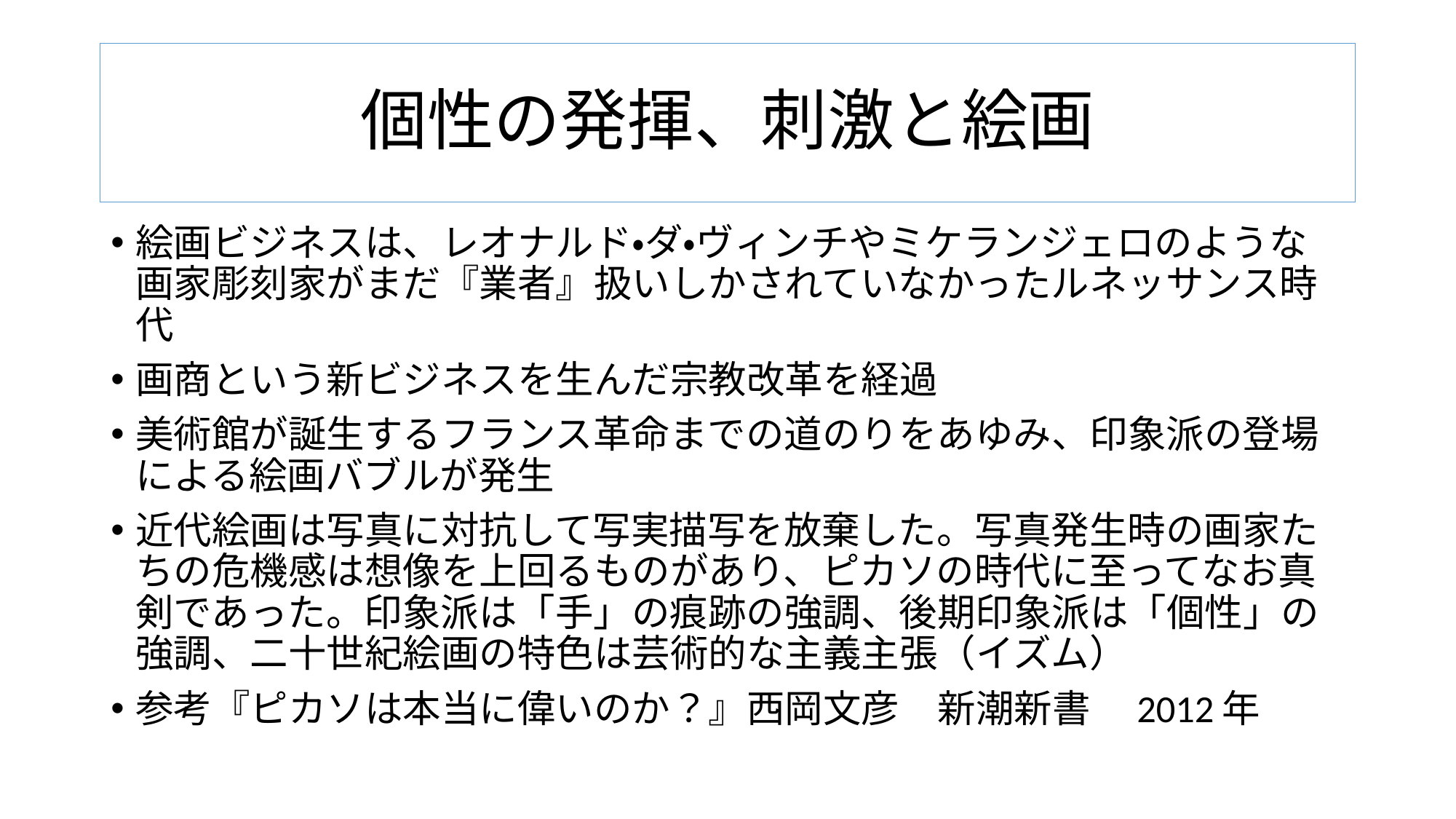

# 個性の発揮、刺激と絵画
絵画ビジネスは、レオナルド・ダ・ヴィンチやミケランジェロのような画家彫刻家がまだ『業者』扱いしかされていなかったルネッサンス時代
画商という新ビジネスを生んだ宗教改革を経過
美術館が誕生するフランス革命までの道のりをあゆみ、印象派の登場による絵画バブルが発生
近代絵画は写真に対抗して写実描写を放棄した。写真発生時の画家たちの危機感は想像を上回るものがあり、ピカソの時代に至ってなお真剣であった。印象派は「手」の痕跡の強調、後期印象派は「個性」の強調、二十世紀絵画の特色は芸術的な主義主張（イズム）
参考『ピカソは本当に偉いのか？』西岡文彦　新潮新書　2012年